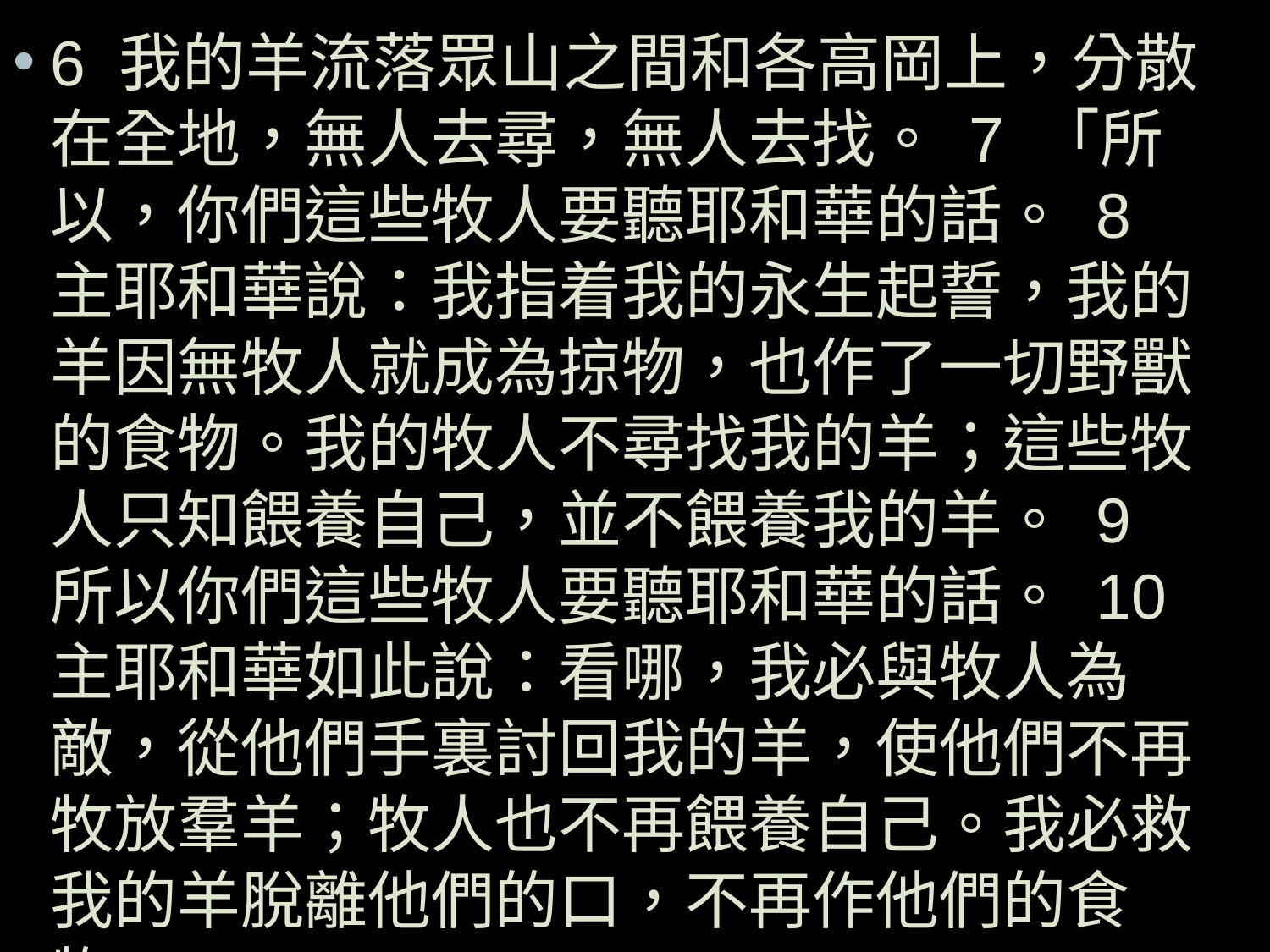

6 我的羊流落眾山之間和各高岡上，分散在全地，無人去尋，無人去找。 7 「所以，你們這些牧人要聽耶和華的話。 8 主耶和華說：我指着我的永生起誓，我的羊因無牧人就成為掠物，也作了一切野獸的食物。我的牧人不尋找我的羊；這些牧人只知餵養自己，並不餵養我的羊。 9 所以你們這些牧人要聽耶和華的話。 10 主耶和華如此說：看哪，我必與牧人為敵，從他們手裏討回我的羊，使他們不再牧放羣羊；牧人也不再餵養自己。我必救我的羊脫離他們的口，不再作他們的食物。」
#